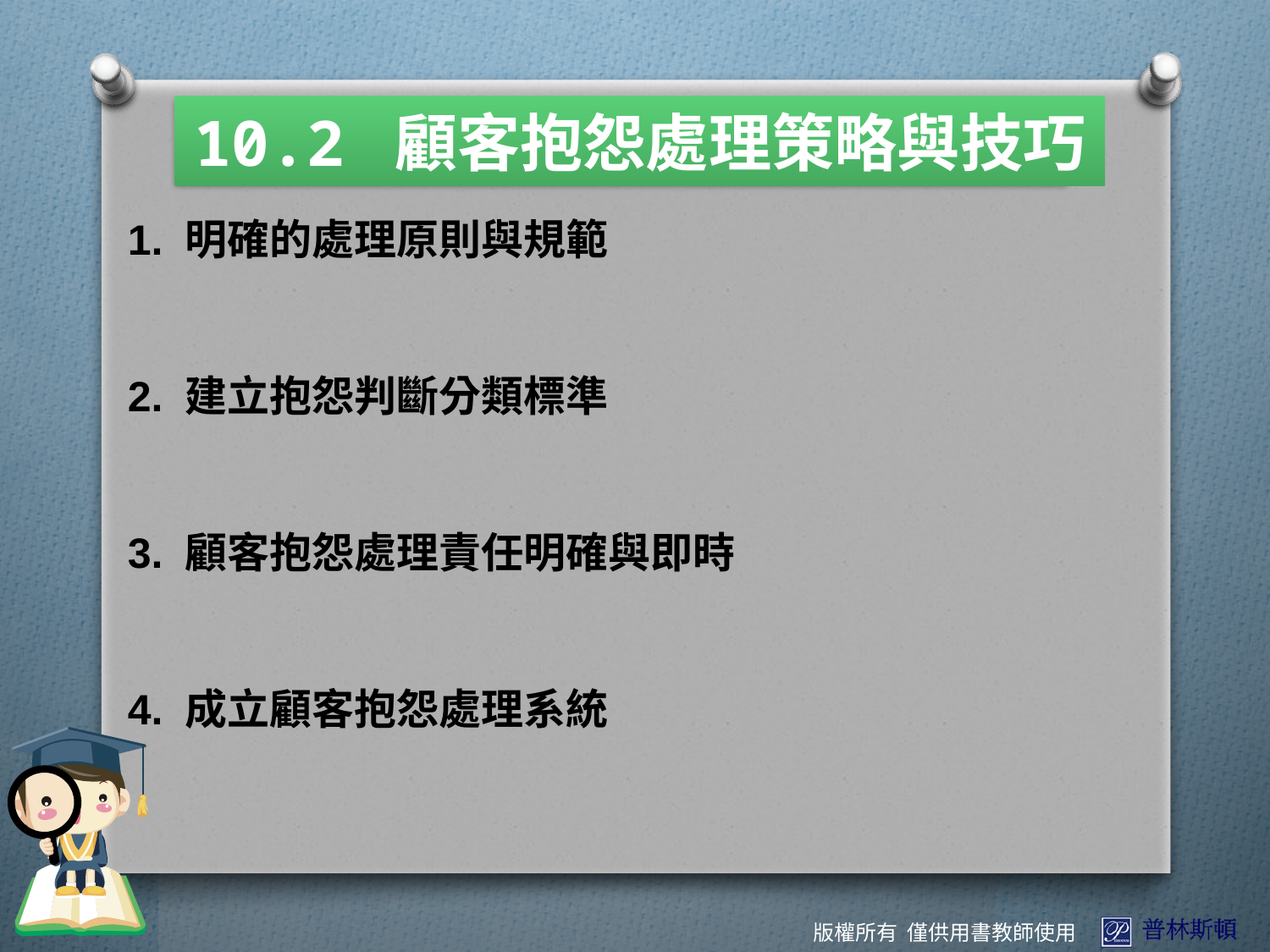

10.2 顧客抱怨處理策略與技巧
1. 明確的處理原則與規範
2. 建立抱怨判斷分類標準
3. 顧客抱怨處理責任明確與即時
4. 成立顧客抱怨處理系統